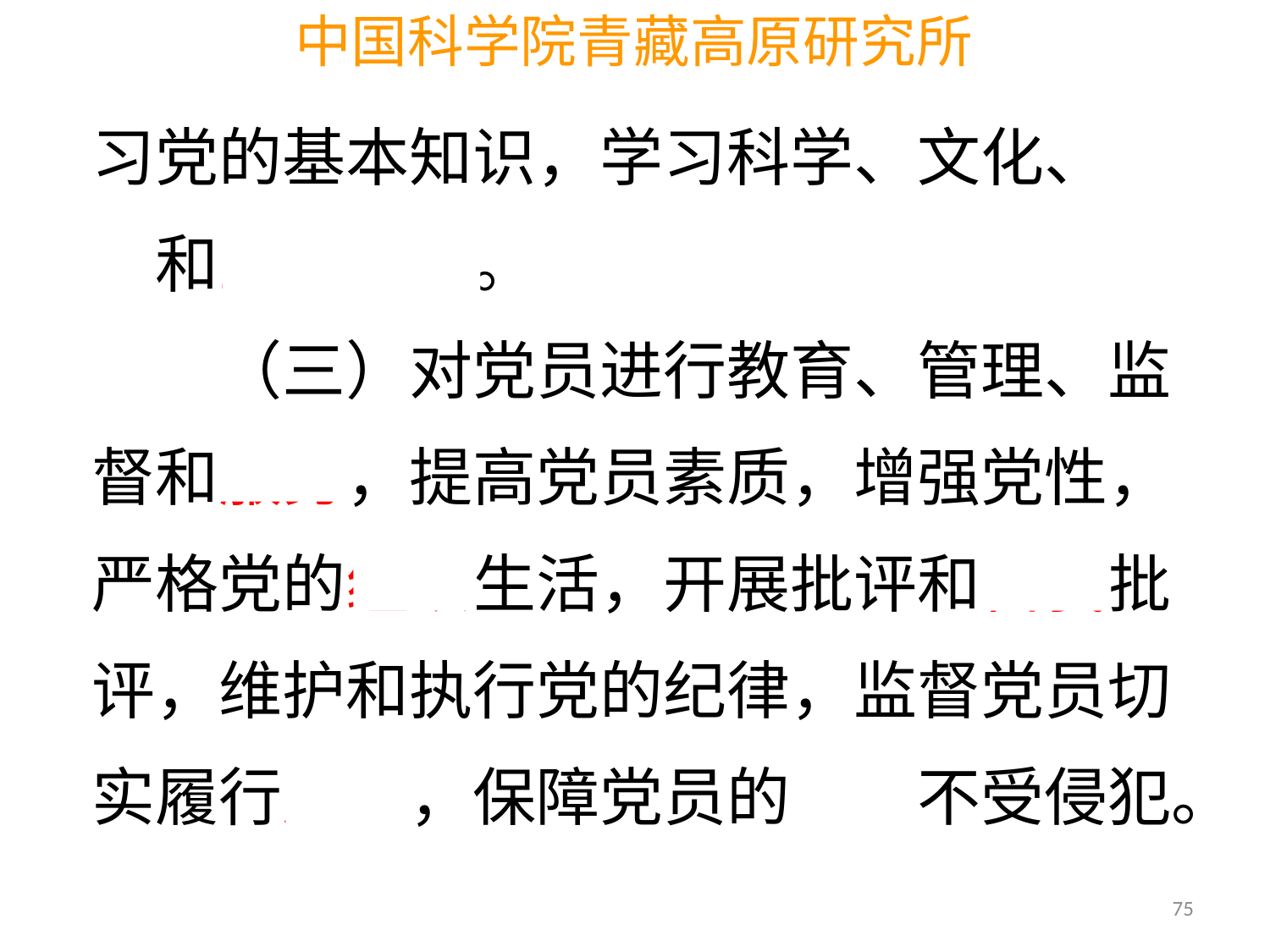

# 习党的基本知识，学习科学、文化、法律和业务知识。 　　（三）对党员进行教育、管理、监督和服务，提高党员素质，增强党性，严格党的组织生活，开展批评和自我批评，维护和执行党的纪律，监督党员切实履行义务，保障党员的权利不受侵犯。

75